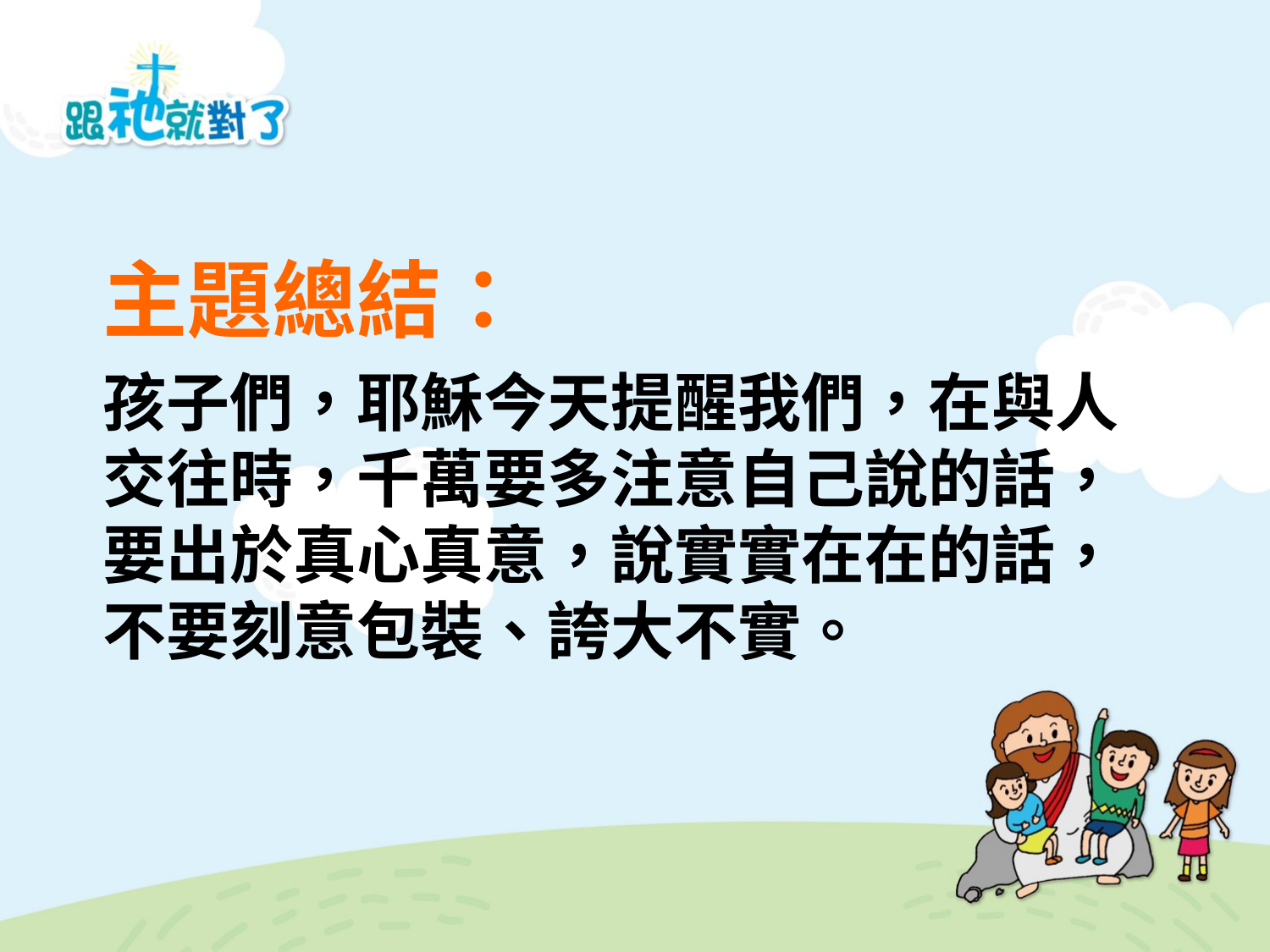

主題總結：
孩子們，耶穌今天提醒我們，在與人交往時，千萬要多注意自己說的話，要出於真心真意，說實實在在的話，不要刻意包裝、誇大不實。